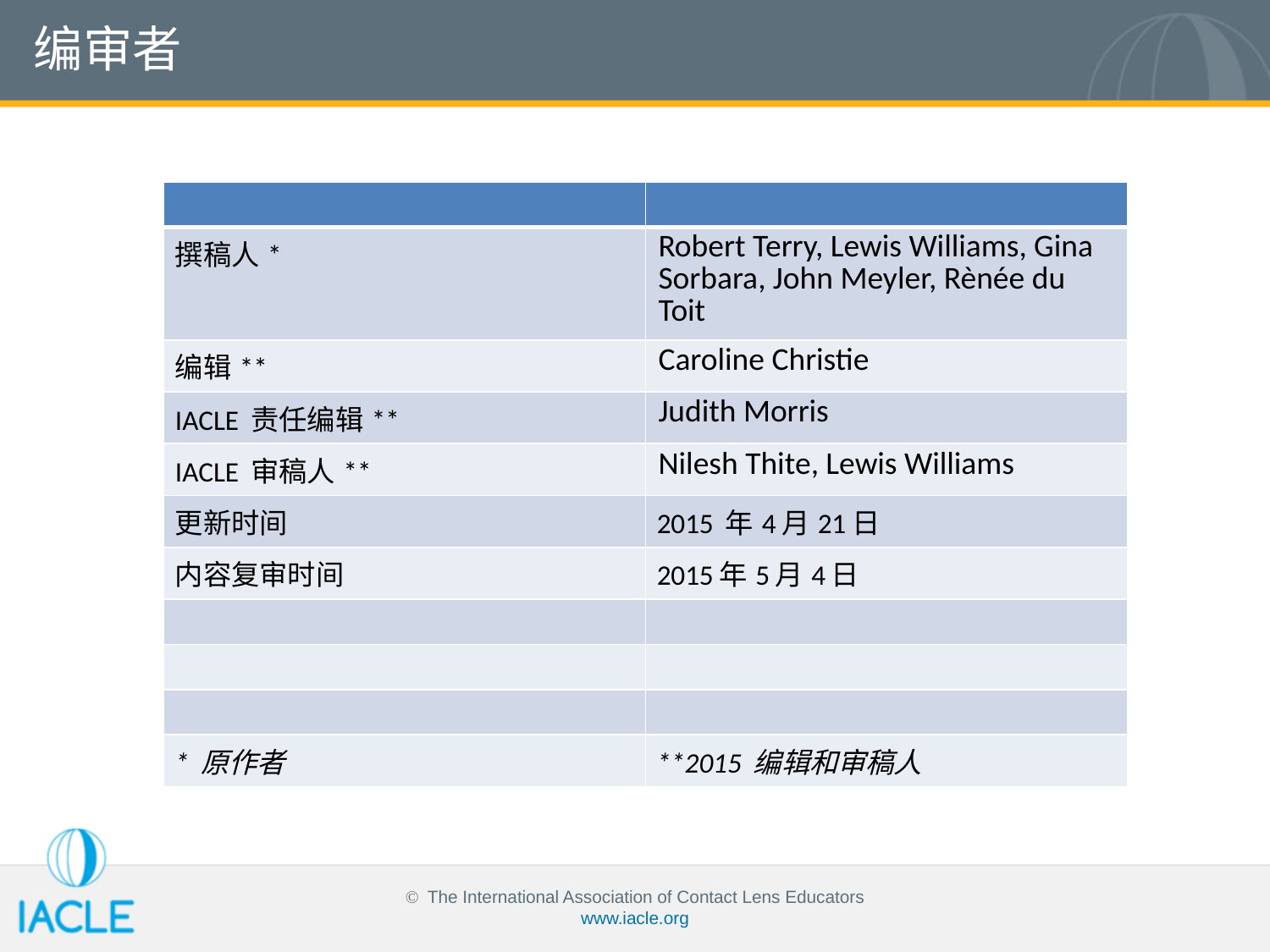

# 编审者
|  |  |
| --- | --- |
| 撰稿人\* | Robert Terry, Lewis Williams, Gina Sorbara, John Meyler, Rènée du Toit |
| 编辑\*\* | Caroline Christie |
| IACLE 责任编辑\*\* | Judith Morris |
| IACLE 审稿人\*\* | Nilesh Thite, Lewis Williams |
| 更新时间 | 2015 年4月21日 |
| 内容复审时间 | 2015年5月4日 |
|  |  |
|  |  |
|  |  |
| \* 原作者 | \*\*2015 编辑和审稿人 |